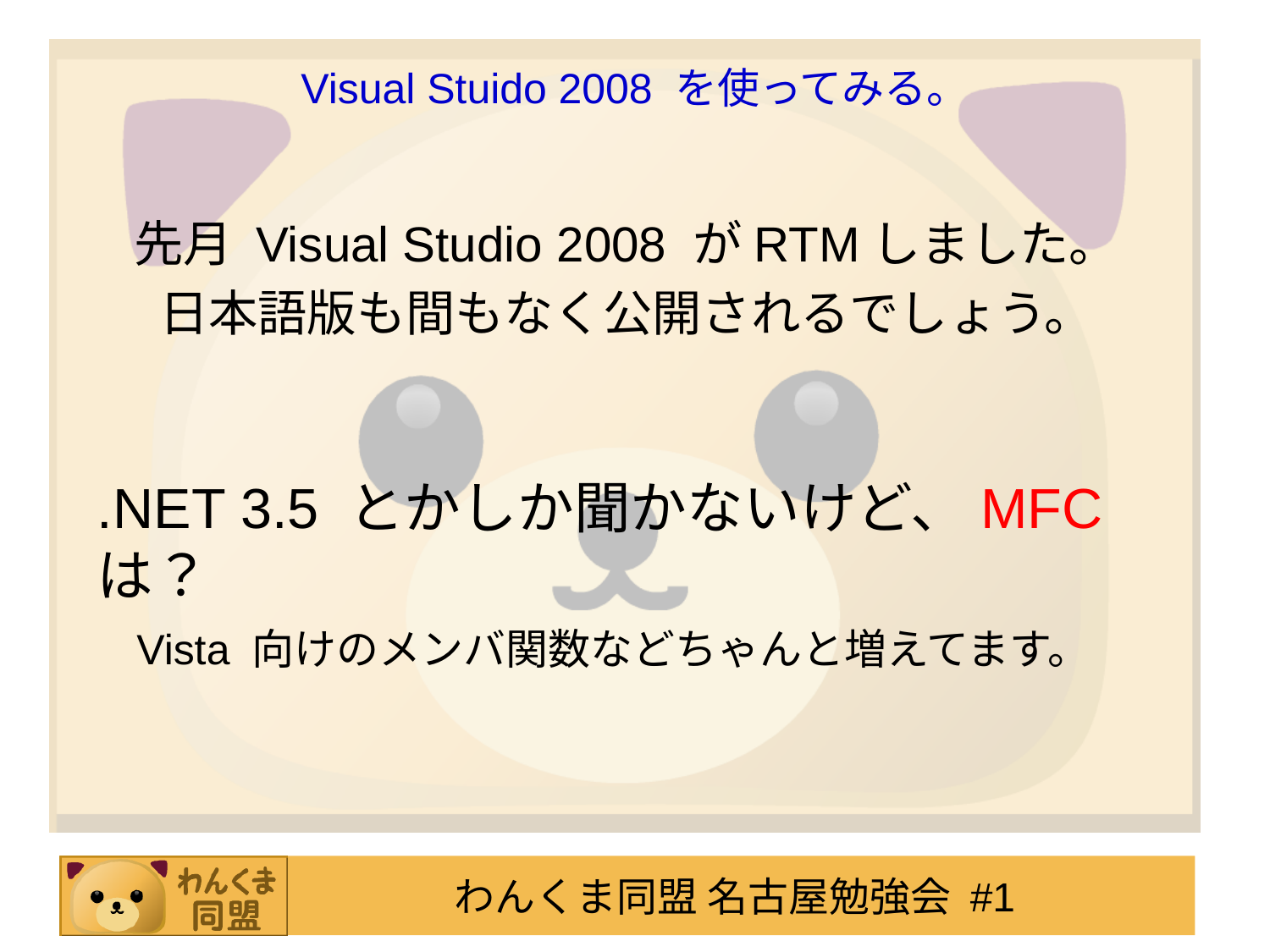

# Visual Stuido 2008 を使ってみる。
先月 Visual Studio 2008 がRTMしました。
日本語版も間もなく公開されるでしょう。
.NET 3.5 とかしか聞かないけど、MFCは？
Vista 向けのメンバ関数などちゃんと増えてます。